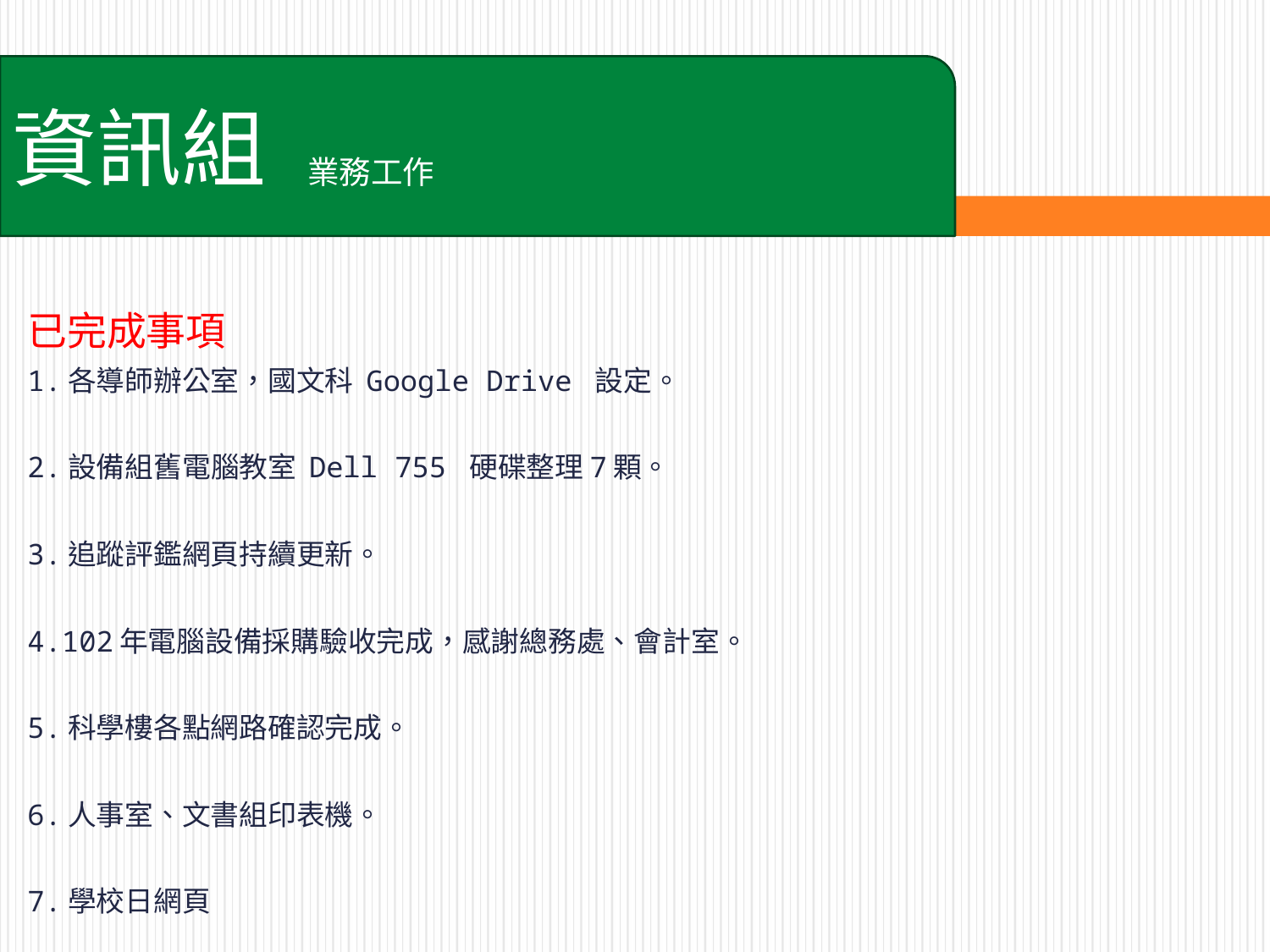

資訊組
業務工作

已完成事項
1.各導師辦公室，國文科 Google Drive 設定。

2.設備組舊電腦教室 Dell 755 硬碟整理7顆。

3.追蹤評鑑網頁持續更新。

4.102年電腦設備採購驗收完成，感謝總務處、會計室。

5.科學樓各點網路確認完成。

6.人事室、文書組印表機。

7.學校日網頁